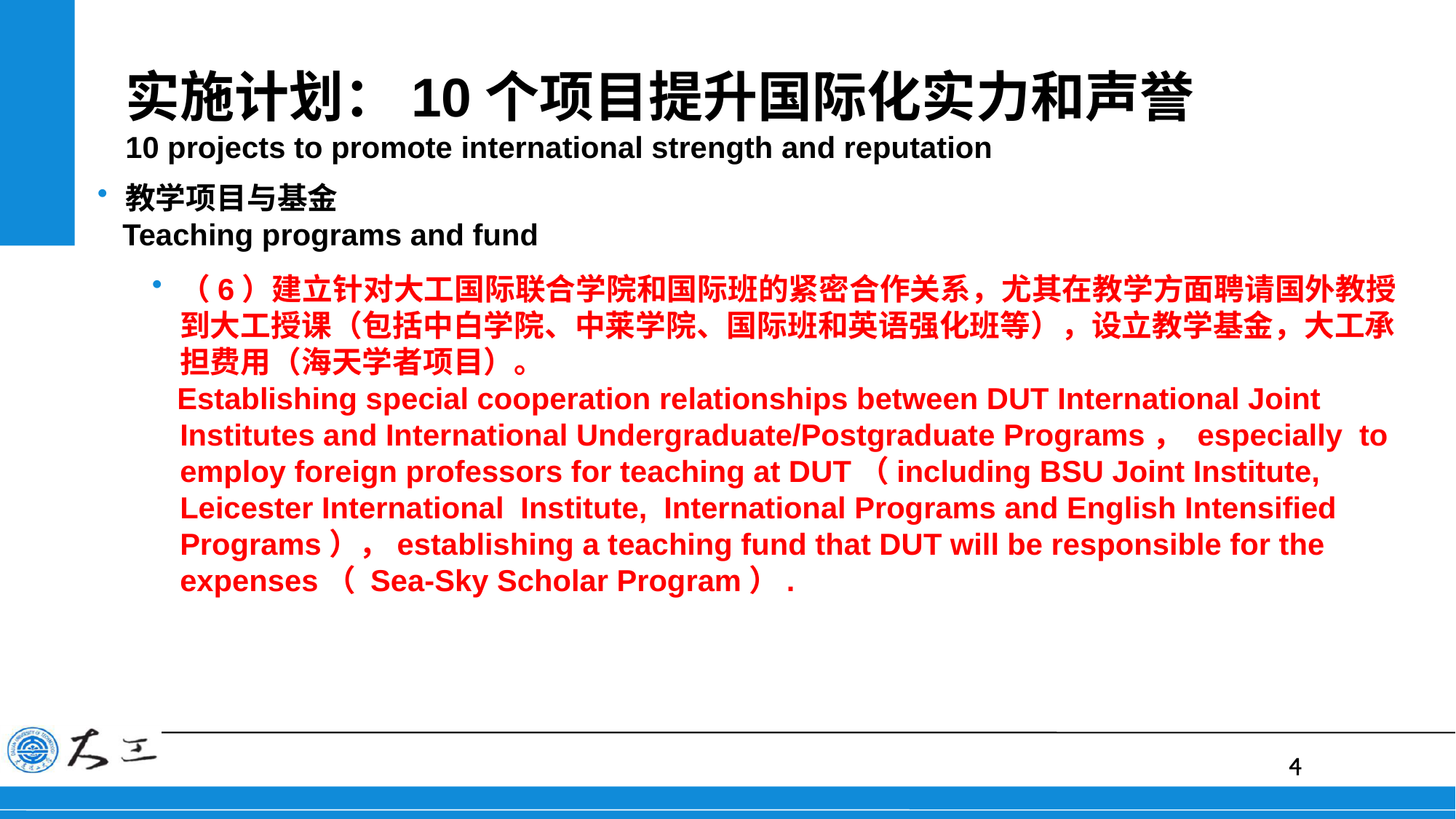

# 实施计划：10个项目提升国际化实力和声誉 10 projects to promote international strength and reputation
教学项目与基金
   Teaching programs and fund
（6）建立针对大工国际联合学院和国际班的紧密合作关系，尤其在教学方面聘请国外教授到大工授课（包括中白学院、中莱学院、国际班和英语强化班等），设立教学基金，大工承担费用（海天学者项目）。
   Establishing special cooperation relationships between DUT International Joint Institutes and International Undergraduate/Postgraduate Programs， especially  to employ foreign professors for teaching at DUT（including BSU Joint Institute, Leicester International  Institute,  International Programs and English Intensified Programs），establishing a teaching fund that DUT will be responsible for the expenses（ Sea-Sky Scholar Program）.